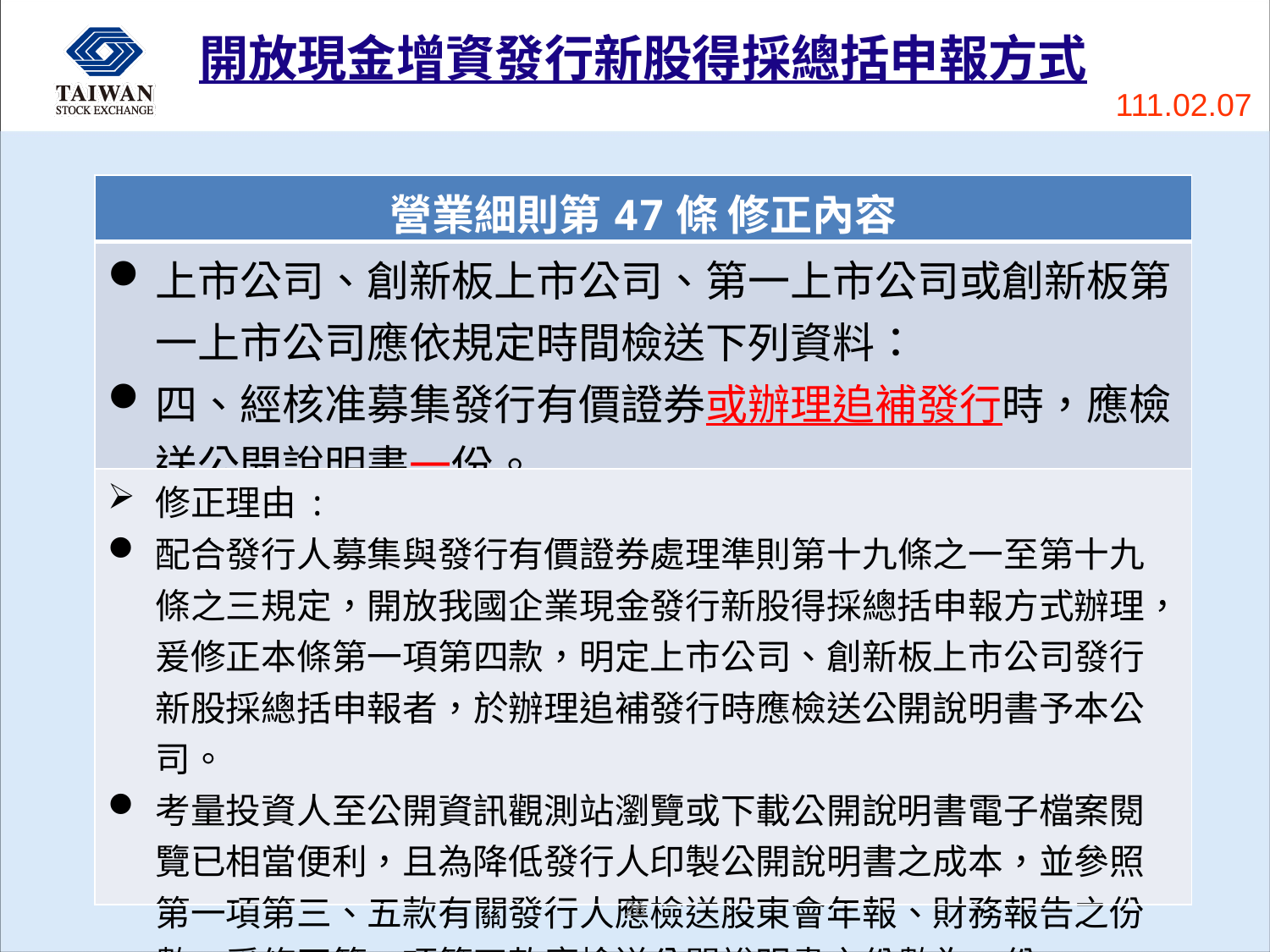

# 開放現金增資發行新股得採總括申報方式
111.02.07
| 營業細則第47條 修正內容 |
| --- |
| 上市公司、創新板上市公司、第一上市公司或創新板第一上市公司應依規定時間檢送下列資料： 四、經核准募集發行有價證券或辦理追補發行時，應檢送公開說明書一份。 |
| 修正理由: 配合發行人募集與發行有價證券處理準則第十九條之一至第十九條之三規定，開放我國企業現金發行新股得採總括申報方式辦理，爰修正本條第一項第四款，明定上市公司、創新板上市公司發行新股採總括申報者，於辦理追補發行時應檢送公開說明書予本公司。 考量投資人至公開資訊觀測站瀏覽或下載公開說明書電子檔案閱覽已相當便利，且為降低發行人印製公開說明書之成本，並參照第一項第三、五款有關發行人應檢送股東會年報、財務報告之份數，爰修正第一項第四款應檢送公開說明書之份數為一份。 |
26